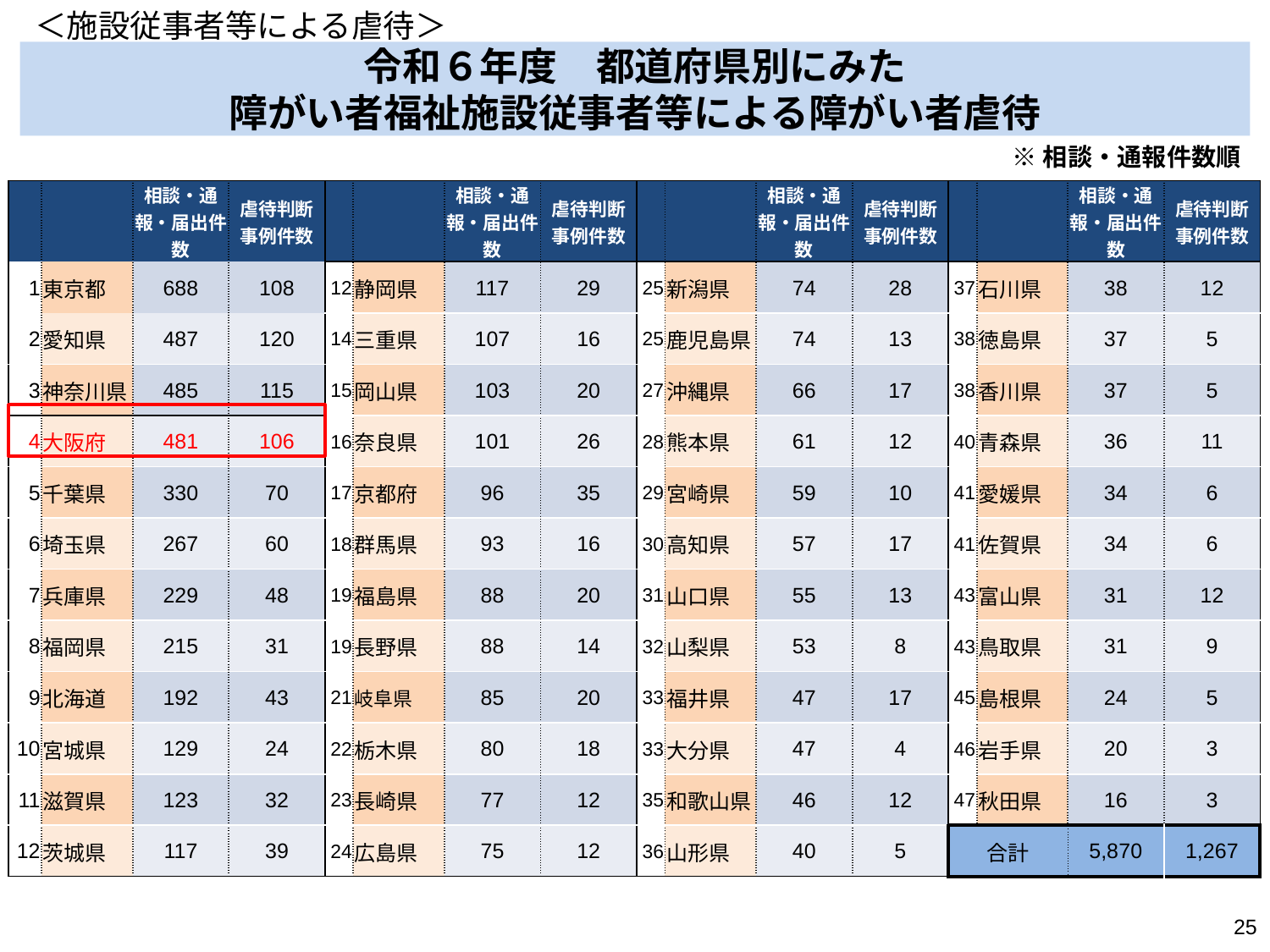

＜施設従事者等による虐待＞
# 令和６年度　都道府県別にみた 障がい者福祉施設従事者等による障がい者虐待
※相談・通報件数順
|  |  | 相談・通報・届出件数 | 虐待判断 事例件数 |  |  | 相談・通報・届出件数 | 虐待判断 事例件数 |  |  | 相談・通報・届出件数 | 虐待判断 事例件数 |  |  | 相談・通報・届出件数 | 虐待判断 事例件数 |
| --- | --- | --- | --- | --- | --- | --- | --- | --- | --- | --- | --- | --- | --- | --- | --- |
| 1 | 東京都 | 688 | 108 | 12 | 静岡県 | 117 | 29 | 25 | 新潟県 | 74 | 28 | 37 | 石川県 | 38 | 12 |
| 2 | 愛知県 | 487 | 120 | 14 | 三重県 | 107 | 16 | 25 | 鹿児島県 | 74 | 13 | 38 | 徳島県 | 37 | 5 |
| 3 | 神奈川県 | 485 | 115 | 15 | 岡山県 | 103 | 20 | 27 | 沖縄県 | 66 | 17 | 38 | 香川県 | 37 | 5 |
| 4 | 大阪府 | 481 | 106 | 16 | 奈良県 | 101 | 26 | 28 | 熊本県 | 61 | 12 | 40 | 青森県 | 36 | 11 |
| 5 | 千葉県 | 330 | 70 | 17 | 京都府 | 96 | 35 | 29 | 宮崎県 | 59 | 10 | 41 | 愛媛県 | 34 | 6 |
| 6 | 埼玉県 | 267 | 60 | 18 | 群馬県 | 93 | 16 | 30 | 高知県 | 57 | 17 | 41 | 佐賀県 | 34 | 6 |
| 7 | 兵庫県 | 229 | 48 | 19 | 福島県 | 88 | 20 | 31 | 山口県 | 55 | 13 | 43 | 富山県 | 31 | 12 |
| 8 | 福岡県 | 215 | 31 | 19 | 長野県 | 88 | 14 | 32 | 山梨県 | 53 | 8 | 43 | 鳥取県 | 31 | 9 |
| 9 | 北海道 | 192 | 43 | 21 | 岐阜県 | 85 | 20 | 33 | 福井県 | 47 | 17 | 45 | 島根県 | 24 | 5 |
| 10 | 宮城県 | 129 | 24 | 22 | 栃木県 | 80 | 18 | 33 | 大分県 | 47 | 4 | 46 | 岩手県 | 20 | 3 |
| 11 | 滋賀県 | 123 | 32 | 23 | 長崎県 | 77 | 12 | 35 | 和歌山県 | 46 | 12 | 47 | 秋田県 | 16 | 3 |
| 12 | 茨城県 | 117 | 39 | 24 | 広島県 | 75 | 12 | 36 | 山形県 | 40 | 5 | 合計 |  | 5,870 | 1,267 |

25